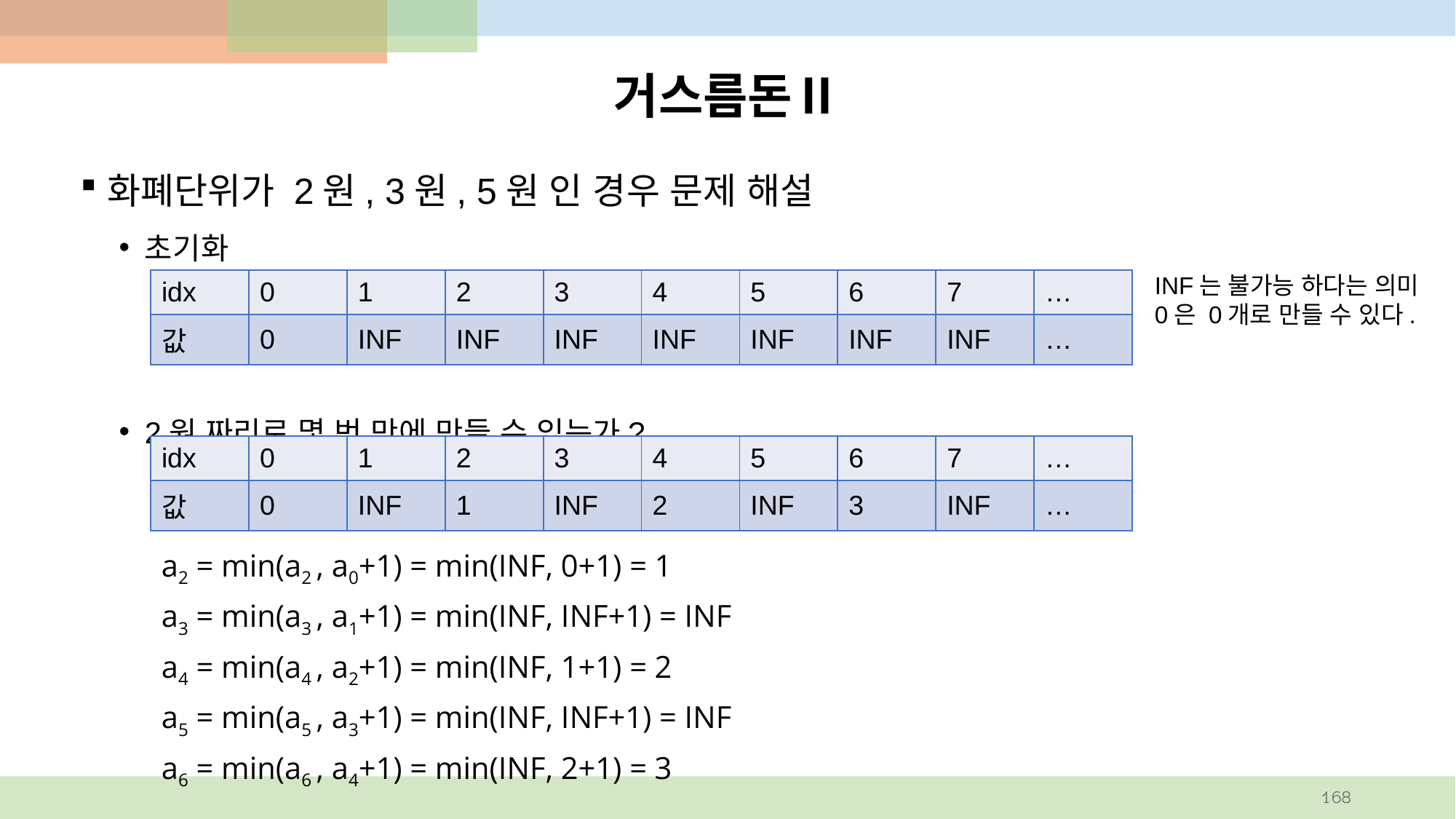

# 거스름돈Ⅱ
화폐단위가 2원, 3원, 5원 인 경우 문제 해설
초기화

2원 짜리로 몇 번 만에 만들 수 있는가?

INF는 불가능 하다는 의미
0은 0개로 만들 수 있다.
| idx | 0 | 1 | 2 | 3 | 4 | 5 | 6 | 7 | … |
| --- | --- | --- | --- | --- | --- | --- | --- | --- | --- |
| 값 | 0 | INF | INF | INF | INF | INF | INF | INF | … |
| idx | 0 | 1 | 2 | 3 | 4 | 5 | 6 | 7 | … |
| --- | --- | --- | --- | --- | --- | --- | --- | --- | --- |
| 값 | 0 | INF | 1 | INF | 2 | INF | 3 | INF | … |
a2 = min(a2 , a0+1) = min(INF, 0+1) = 1
a3 = min(a3 , a1+1) = min(INF, INF+1) = INF
a4 = min(a4 , a2+1) = min(INF, 1+1) = 2
a5 = min(a5 , a3+1) = min(INF, INF+1) = INF
a6 = min(a6 , a4+1) = min(INF, 2+1) = 3
168